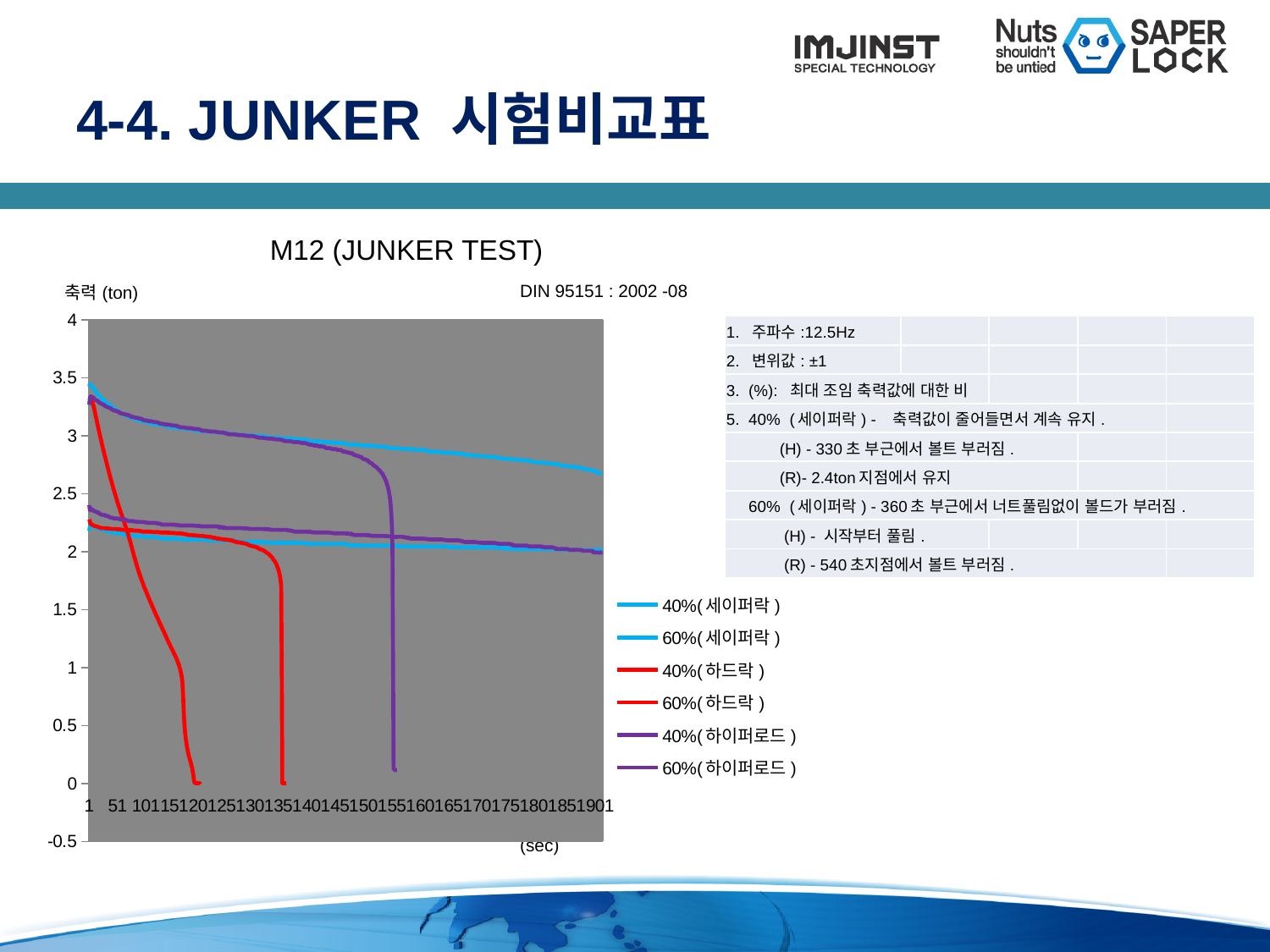

# 4-4. JUNKER 시험비교표
|  |  | M12 (JUNKER TEST) |  |  |  |  |  |  |  |
| --- | --- | --- | --- | --- | --- | --- | --- | --- | --- |
|  |  |  |  |  |  |  |  |  |  |
| 축력(ton) |  |  |  |  |  | DIN 95151 : 2002 -08 |  |  |  |
|  |  |  |  |  |  |  |  |  |  |
|  |  |  |  |  |  |  |  |  |  |
|  |  |  |  |  |  |  |  |  |  |
|  |  |  |  |  |  |  |  |  |  |
|  |  |  |  |  |  |  |  |  |  |
|  |  |  |  |  |  |  |  |  |  |
|  |  |  |  |  |  |  |  |  |  |
|  |  |  |  |  |  |  |  |  |  |
|  |  |  |  |  |  |  |  |  |  |
|  |  |  |  |  |  |  |  |  |  |
|  |  |  |  |  |  |  |  |  |  |
|  |  |  |  |  |  |  |  |  |  |
|  |  |  |  |  |  |  |  |  |  |
|  |  |  |  |  |  |  |  |  |  |
|  |  |  |  |  |  |  |  |  |  |
|  |  |  |  |  |  |  |  |  |  |
|  |  |  |  |  |  |  |  |  |  |
|  |  |  |  |  |  |  |  |  |  |
|  |  |  |  |  |  |  |  |  |  |
|  |  |  |  |  |  |  |  |  |  |
|  |  |  |  |  |  | (sec) |  |  |  |

### Chart

| Category | 40%(세이퍼락) | 60%(세이퍼락) | 40%(하드락) | 60%(하드락) | 40%(하이퍼로드) | 60%(하이퍼로드) |
|---|---|---|---|---|---|---|
| 1. 주파수:12.5Hz |  |  |  |  |
| --- | --- | --- | --- | --- |
| 2. 변위값: ±1 |  |  |  |  |
| 3. (%): 최대 조임 축력값에 대한 비 |  |  |  |  |
| 5. 40% (세이퍼락) - 축력값이 줄어들면서 계속 유지. |  |  |  |  |
| (H) - 330초 부근에서 볼트 부러짐. |  |  |  |  |
| (R)- 2.4ton지점에서 유지 |  |  |  |  |
| 60% (세이퍼락) - 360초 부근에서 너트풀림없이 볼드가 부러짐. |  |  |  |  |
| (H) - 시작부터 풀림. |  |  |  |  |
| (R) - 540초지점에서 볼트 부러짐. |  |  |  |  |